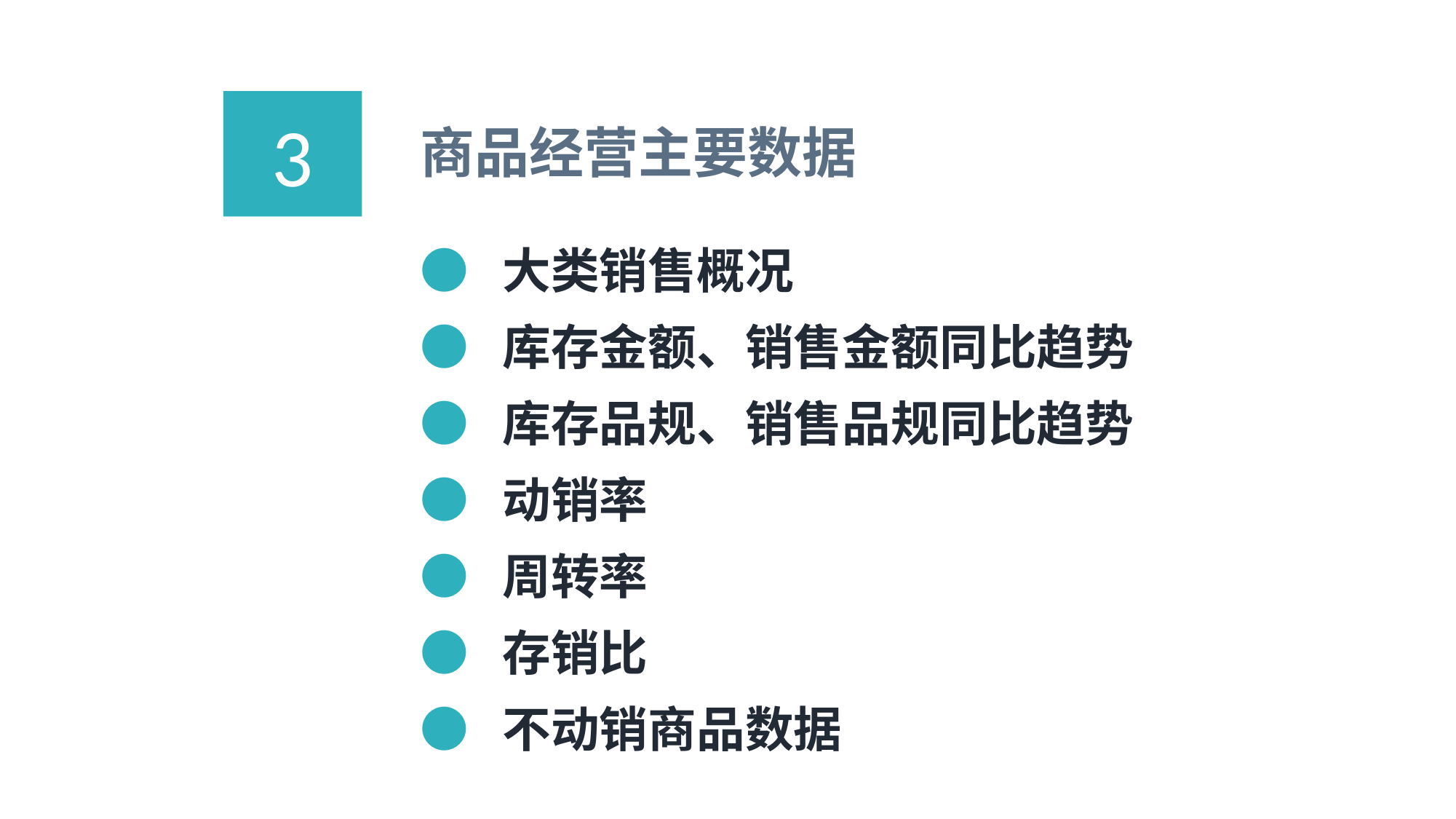

3
商品经营主要数据
●  大类销售概况
●  库存金额、销售金额同比趋势
●  库存品规、销售品规同比趋势
●  动销率
●  周转率
●  存销比
●  不动销商品数据